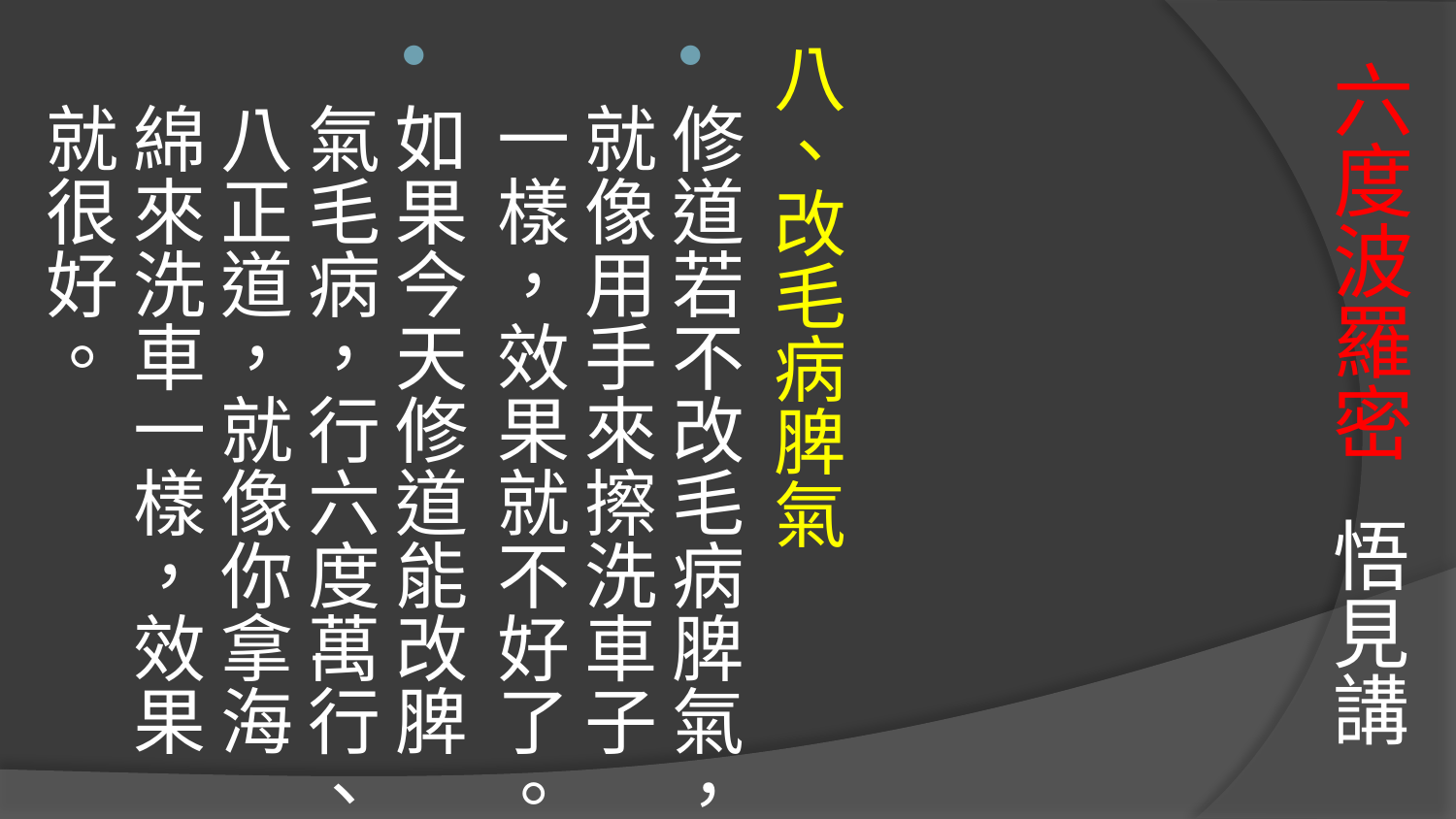

# 六度波羅密   悟見講
八、改毛病脾氣
修道若不改毛病脾氣，就像用手來擦洗車子一樣，效果就不好了。
如果今天修道能改脾氣毛病，行六度萬行、八正道，就像你拿海綿來洗車一樣，效果就很好。